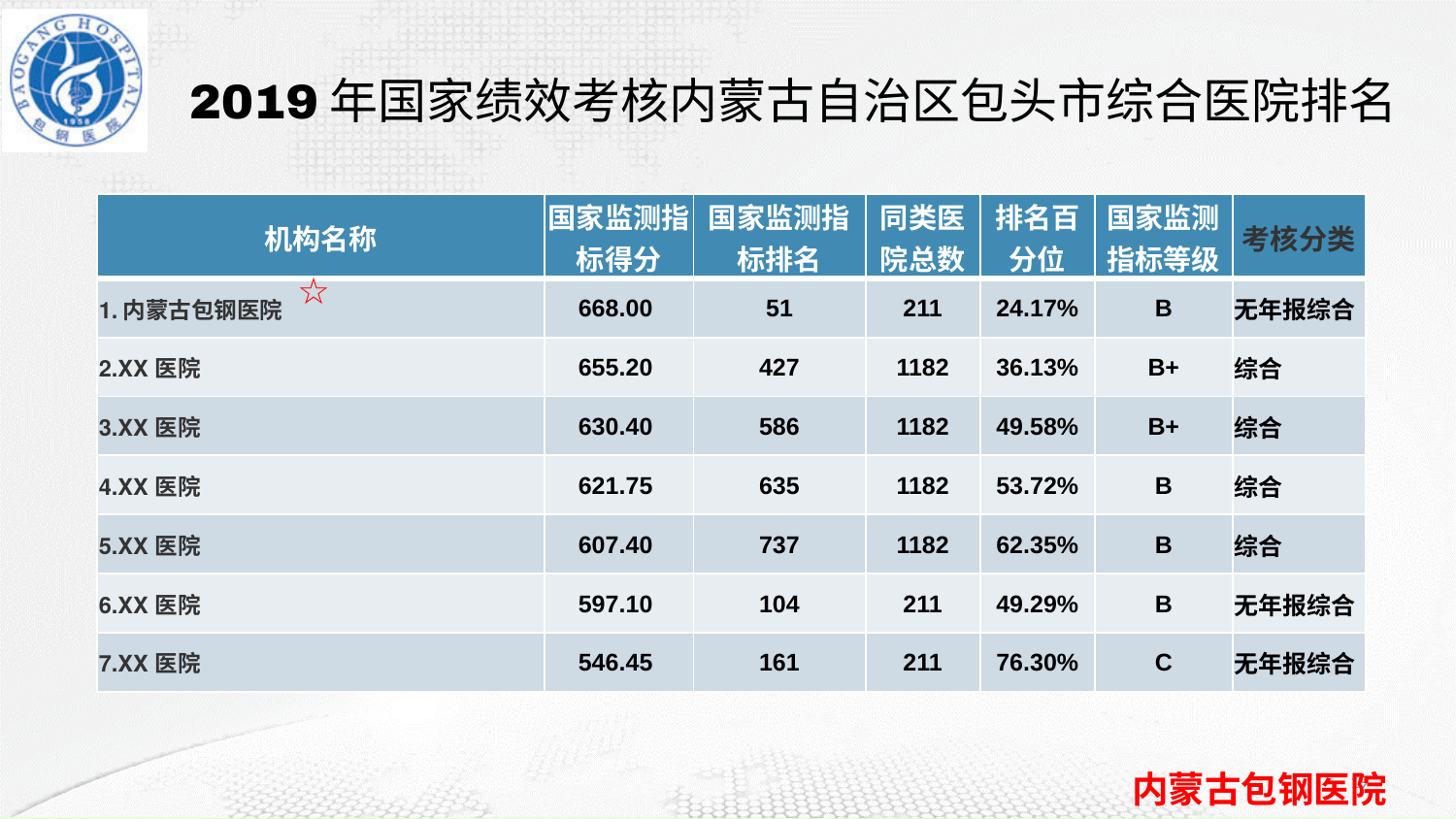

# 2019年国家绩效考核内蒙古自治区包头市综合医院排名
| 机构名称 | 国家监测指标得分 | 国家监测指标排名 | 同类医院总数 | 排名百分位 | 国家监测指标等级 | 考核分类 |
| --- | --- | --- | --- | --- | --- | --- |
| 1.内蒙古包钢医院 | 668.00 | 51 | 211 | 24.17% | B | 无年报综合 |
| 2.XX医院 | 655.20 | 427 | 1182 | 36.13% | B+ | 综合 |
| 3.XX医院 | 630.40 | 586 | 1182 | 49.58% | B+ | 综合 |
| 4.XX医院 | 621.75 | 635 | 1182 | 53.72% | B | 综合 |
| 5.XX医院 | 607.40 | 737 | 1182 | 62.35% | B | 综合 |
| 6.XX医院 | 597.10 | 104 | 211 | 49.29% | B | 无年报综合 |
| 7.XX医院 | 546.45 | 161 | 211 | 76.30% | C | 无年报综合 |
☆